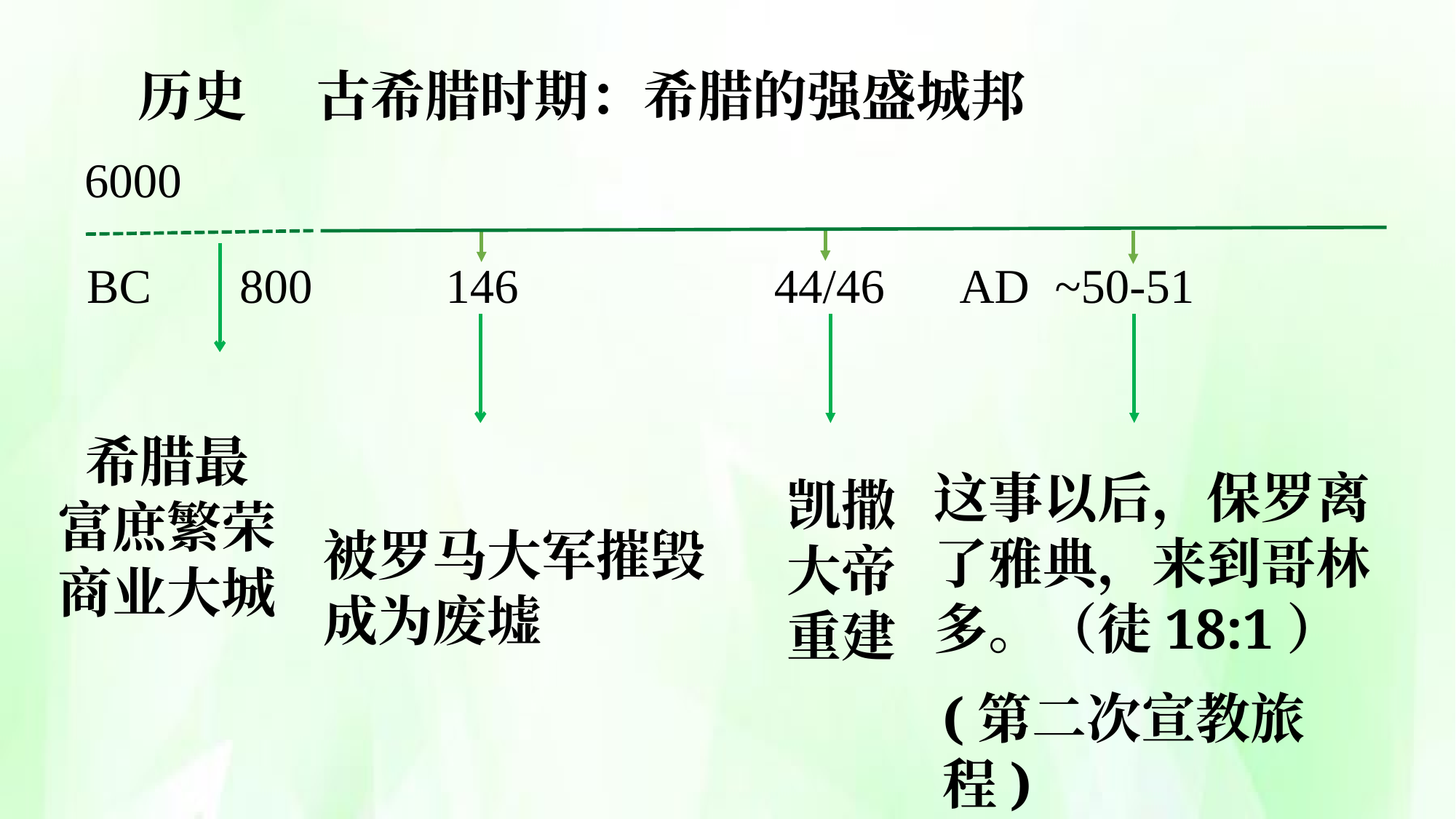

历史
古希腊时期：希腊的强盛城邦
6000
BC
800
146
44/46
AD
~50-51
希腊最
富庶繁荣
商业大城
这事以后，保罗离了雅典，来到哥林多。（徒18:1）
凯撒
大帝
重建
被罗马大军摧毁
成为废墟
(第二次宣教旅程)